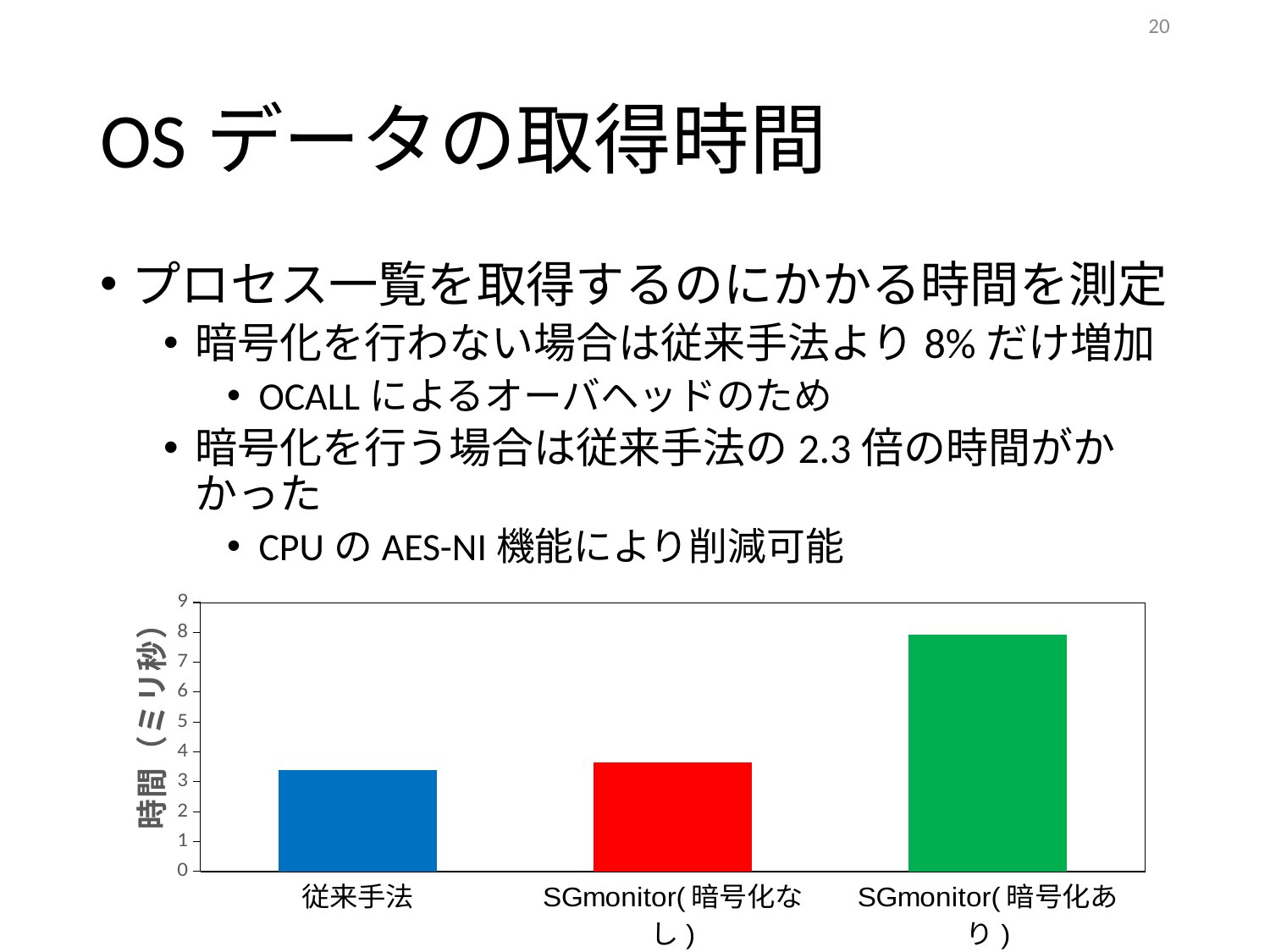

20
# OSデータの取得時間
プロセス一覧を取得するのにかかる時間を測定
暗号化を行わない場合は従来手法より8%だけ増加
OCALLによるオーバヘッドのため
暗号化を行う場合は従来手法の2.3倍の時間がかかった
CPUのAES-NI機能により削減可能

### Chart

| Category | 実行時間 (ミリ秒) |
|---|---|
| 従来手法 | 3.3865 |
| SGmonitor(暗号化なし) | 3.6304 |
| SGmonitor(暗号化あり) | 7.8994 |